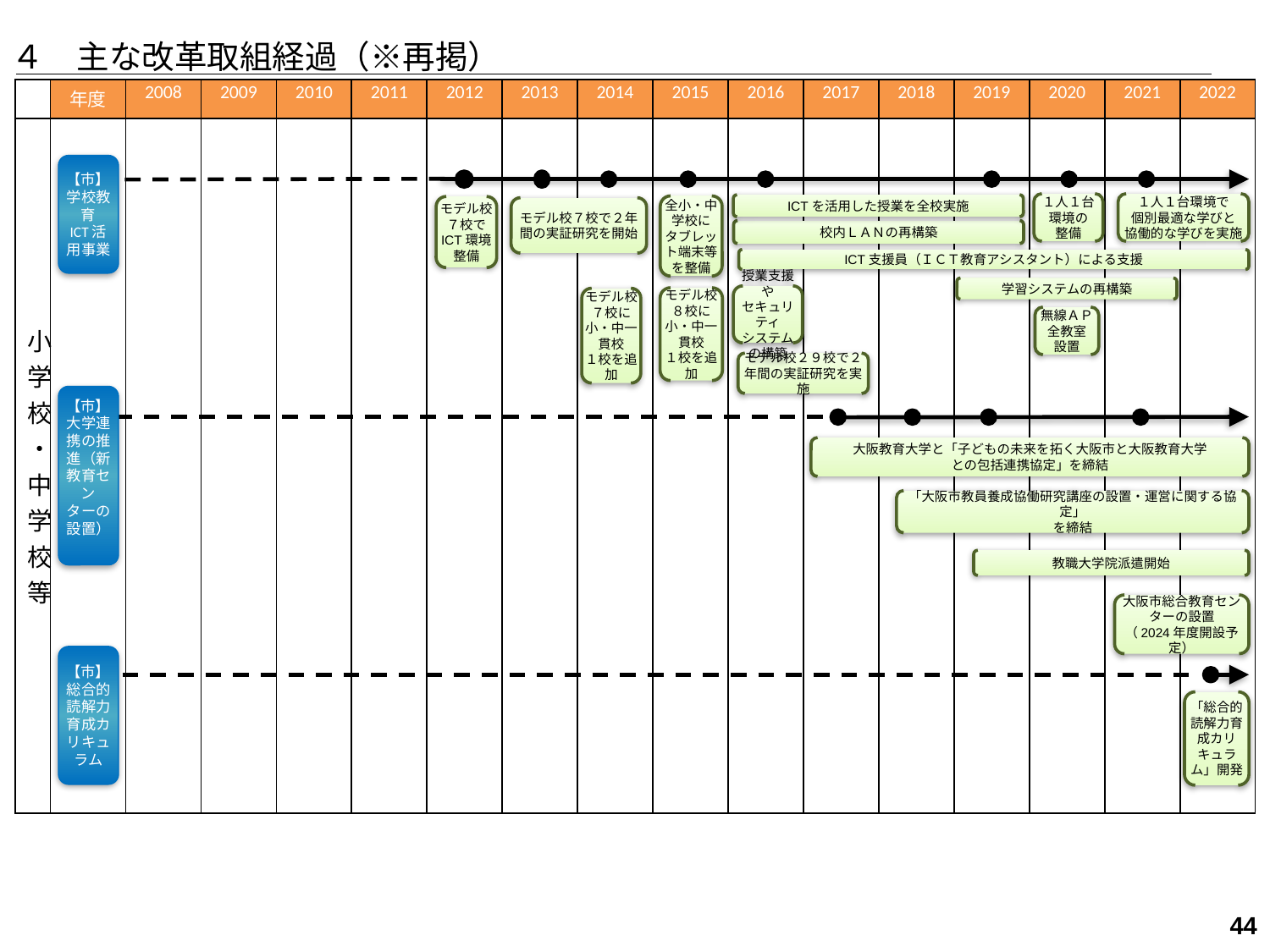

４　主な改革取組経過（※再掲）
|  | 年度 | 2008 | 2009 | 2010 | 2011 | 2012 | 2013 | 2014 | 2015 | 2016 | 2017 | 2018 | 2019 | 2020 | 2021 | 2022 |
| --- | --- | --- | --- | --- | --- | --- | --- | --- | --- | --- | --- | --- | --- | --- | --- | --- |
| 小学校・中学校等 |  |  |  |  |  |  |  |  |  |  |  |  |  |  |  |  |
【市】
学校教育
ICT活用事業

１人１台環境の
整備
１人１台環境で
個別最適な学びと
協働的な学びを実施
ICTを活用した授業を全校実施
全小・中学校に
タブレット端末等
を整備
モデル校７校で
ICT環境整備
モデル校７校で２年間の実証研究を開始
校内ＬＡＮの再構築
ICT支援員（ＩＣＴ教育アシスタント）による支援
学習システムの再構築
授業支援や
セキュリティ
システムの構築
モデル校８校に
小・中一貫校
１校を追加
モデル校７校に
小・中一貫校
１校を追加
無線ＡＰ
全教室
設置
モデル校２９校で２年間の実証研究を実施
【市】
大学連携の推進（新教育セン ターの設置）

大阪教育大学と「子どもの未来を拓く大阪市と大阪教育大学
との包括連携協定」を締結
「大阪市教員養成協働研究講座の設置・運営に関する協定」
を締結
教職大学院派遣開始
大阪市総合教育センターの設置
（2024年度開設予定）
【市】
総合的読解力育成カリキュラム

「総合的読解力育成カリキュラム」開発
44